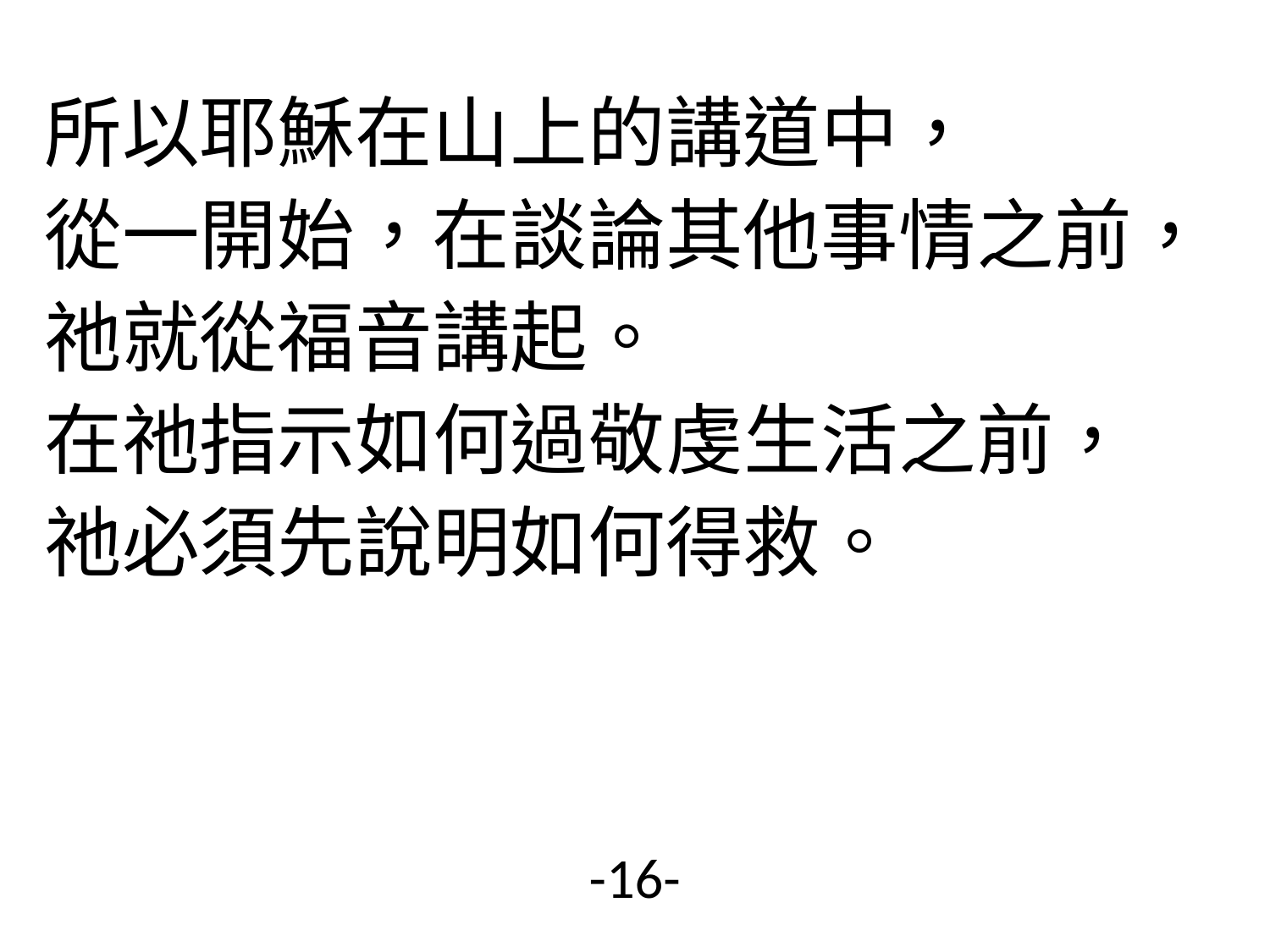

# 所以耶穌在山上的講道中， 從一開始，在談論其他事情之前，祂就從福音講起。 在祂指示如何過敬虔生活之前， 祂必須先說明如何得救。
-16-